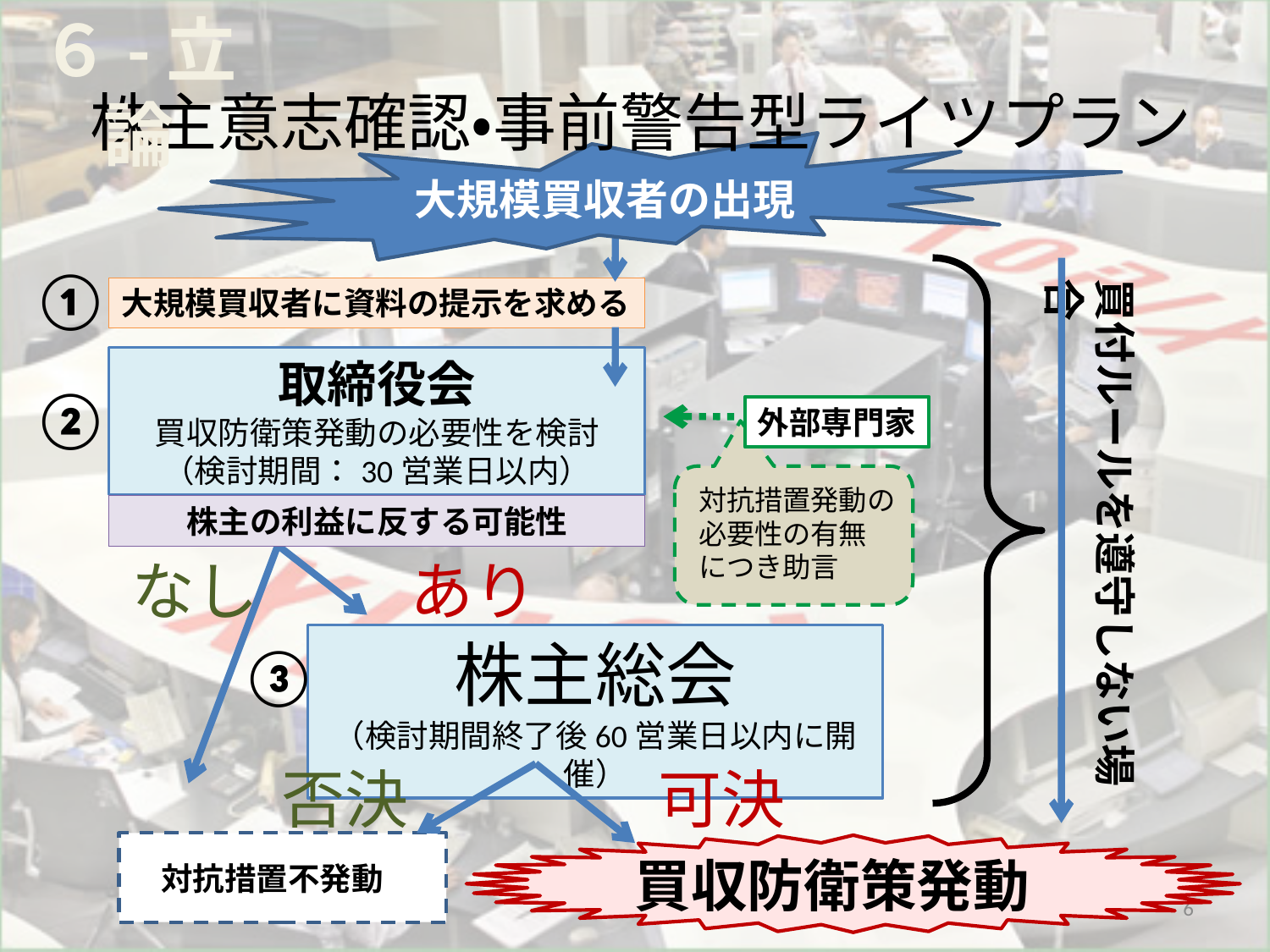

６-立論
# 株主意志確認・事前警告型ライツプラン

大規模買収者の出現
①

買付ルールを遵守しない場合
大規模買収者に資料の提示を求める
取締役会
買収防衛策発動の必要性を検討
（検討期間：30営業日以内）
②
外部専門家

対抗措置発動の
必要性の有無
につき助言
株主の利益に反する可能性
なし
あり
株主総会
（検討期間終了後60営業日以内に開催）
③
否決
可決

買収防衛策発動
対抗措置不発動
6